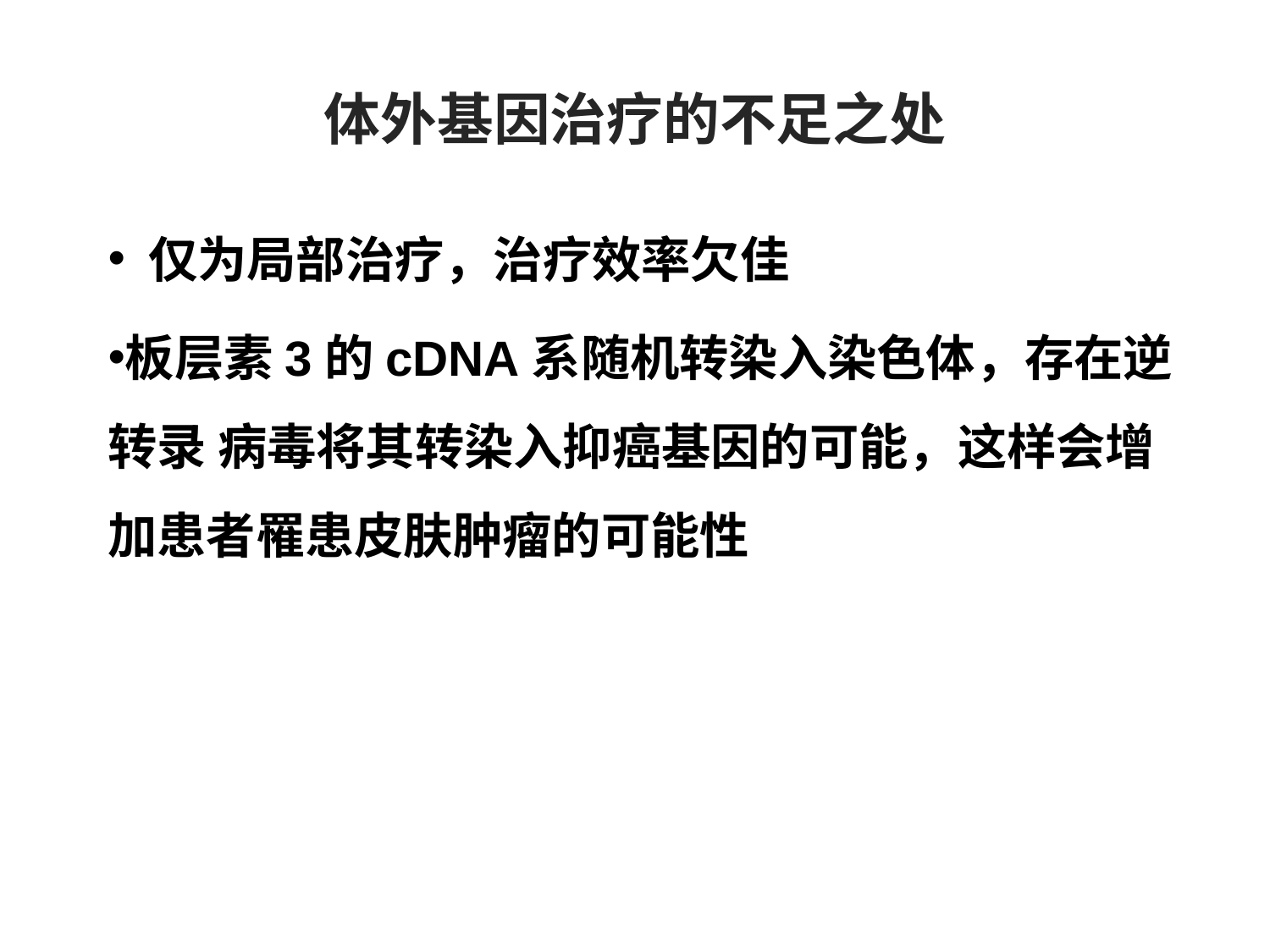

# 体外基因治疗的不足之处
 仅为局部治疗，治疗效率欠佳
板层素3的cDNA系随机转染入染色体，存在逆转录 病毒将其转染入抑癌基因的可能，这样会增加患者罹患皮肤肿瘤的可能性